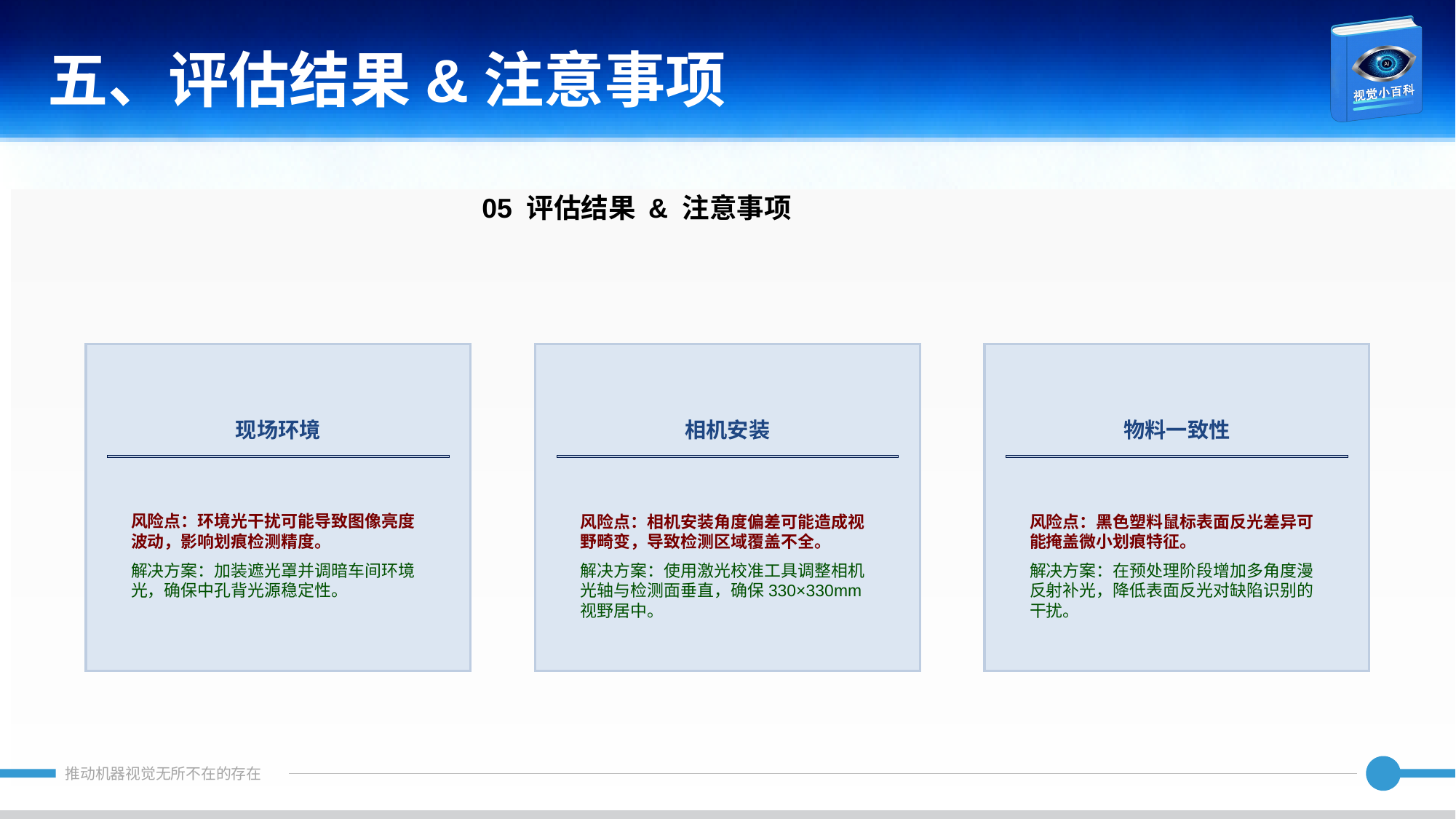

五、评估结果&注意事项

05 评估结果 & 注意事项

现场环境

相机安装

物料一致性

风险点：环境光干扰可能导致图像亮度波动，影响划痕检测精度。
解决方案：加装遮光罩并调暗车间环境光，确保中孔背光源稳定性。

风险点：相机安装角度偏差可能造成视野畸变，导致检测区域覆盖不全。
解决方案：使用激光校准工具调整相机光轴与检测面垂直，确保330×330mm视野居中。

风险点：黑色塑料鼠标表面反光差异可能掩盖微小划痕特征。
解决方案：在预处理阶段增加多角度漫反射补光，降低表面反光对缺陷识别的干扰。
10